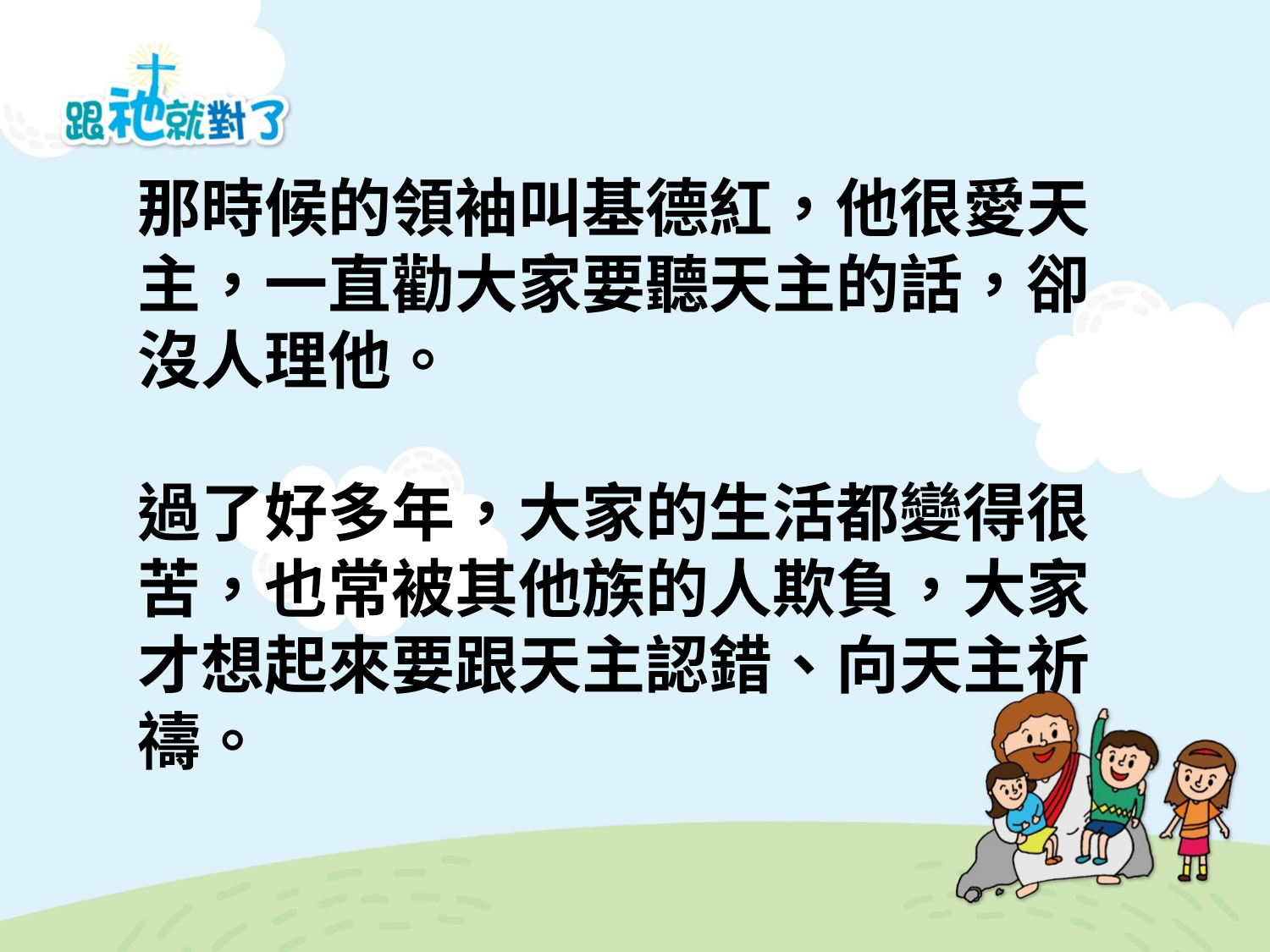

那時候的領袖叫基德紅，他很愛天主，一直勸大家要聽天主的話，卻沒人理他。

過了好多年，大家的生活都變得很苦，也常被其他族的人欺負，大家才想起來要跟天主認錯、向天主祈禱。